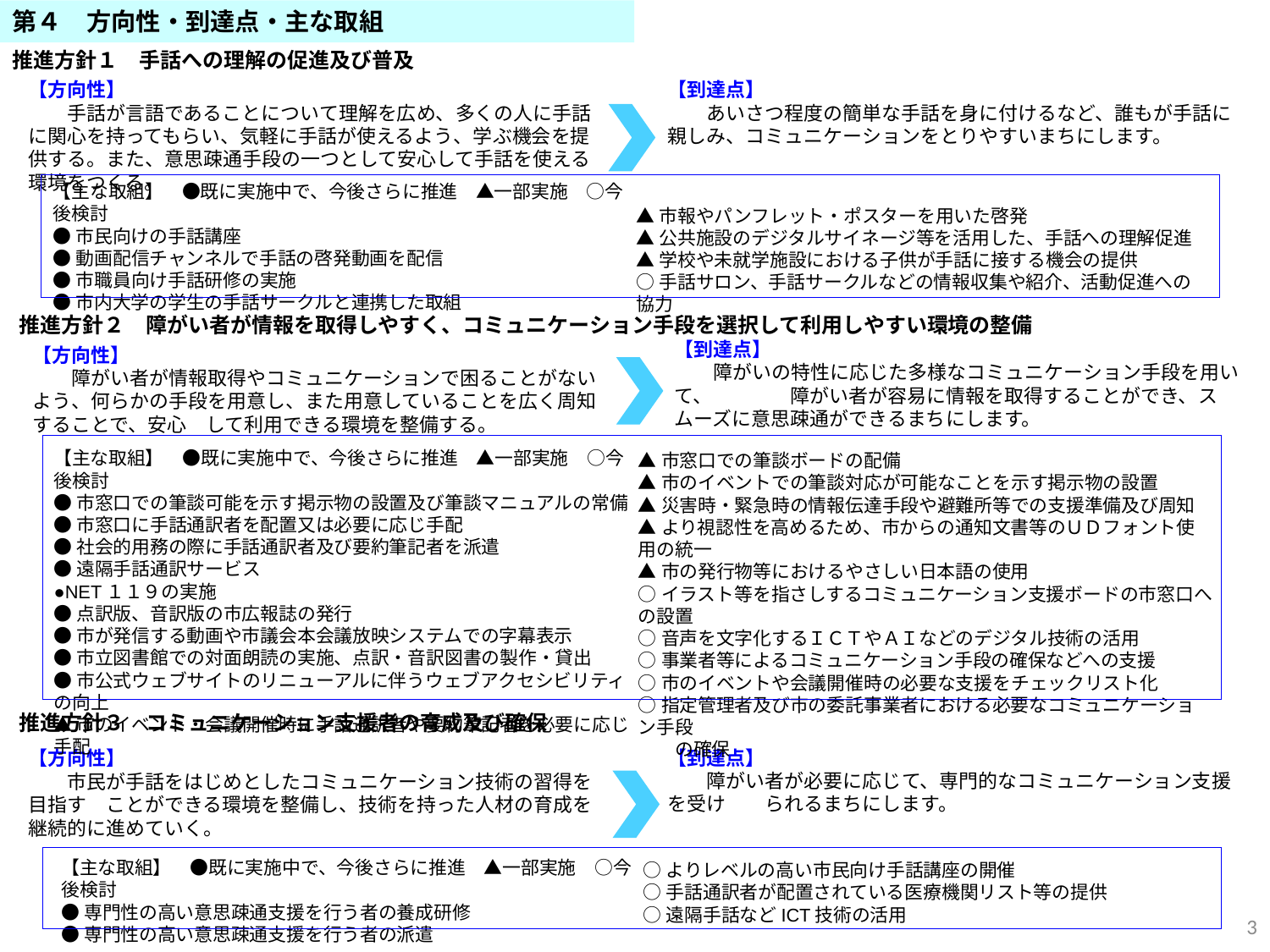

第４　方向性・到達点・主な取組
推進方針１　手話への理解の促進及び普及
【方向性】
　　手話が言語であることについて理解を広め、多くの人に手話に関心を持ってもらい、気軽に手話が使えるよう、学ぶ機会を提供する。また、意思疎通手段の一つとして安心して手話を使える環境をつくる。
【到達点】
　　あいさつ程度の簡単な手話を身に付けるなど、誰もが手話に親しみ、コミュニケーションをとりやすいまちにします。

【主な取組】　●既に実施中で、今後さらに推進　▲一部実施　○今後検討
●市民向けの手話講座
●動画配信チャンネルで手話の啓発動画を配信
●市職員向け手話研修の実施
●市内大学の学生の手話サークルと連携した取組

▲市報やパンフレット・ポスターを用いた啓発
▲公共施設のデジタルサイネージ等を活用した、手話への理解促進
▲学校や未就学施設における子供が手話に接する機会の提供
○手話サロン、手話サークルなどの情報収集や紹介、活動促進への協力
推進方針２　障がい者が情報を取得しやすく、コミュニケーション手段を選択して利用しやすい環境の整備
【到達点】
　　障がいの特性に応じた多様なコミュニケーション手段を用いて、　　　　障がい者が容易に情報を取得することができ、スムーズに意思疎通ができるまちにします。
【方向性】
　　障がい者が情報取得やコミュニケーションで困ることがないよう、何らかの手段を用意し、また用意していることを広く周知することで、安心　して利用できる環境を整備する。

【主な取組】　●既に実施中で、今後さらに推進　▲一部実施　○今後検討
●市窓口での筆談可能を示す掲示物の設置及び筆談マニュアルの常備
●市窓口に手話通訳者を配置又は必要に応じ手配
●社会的用務の際に手話通訳者及び要約筆記者を派遣
●遠隔手話通訳サービス
●NET１１９の実施
●点訳版、音訳版の市広報誌の発行
●市が発信する動画や市議会本会議放映システムでの字幕表示
●市立図書館での対面朗読の実施、点訳・音訳図書の製作・貸出
●市公式ウェブサイトのリニューアルに伴うウェブアクセシビリティの向上
▲市のイベント・会議開催時に手話通訳者や要約筆記者を必要に応じ手配

▲市窓口での筆談ボードの配備
▲市のイベントでの筆談対応が可能なことを示す掲示物の設置
▲災害時・緊急時の情報伝達手段や避難所等での支援準備及び周知
▲より視認性を高めるため、市からの通知文書等のＵＤフォント使用の統一
▲市の発行物等におけるやさしい日本語の使用
○イラスト等を指さしするコミュニケーション支援ボードの市窓口への設置
○音声を文字化するＩＣＴやＡＩなどのデジタル技術の活用
○事業者等によるコミュニケーション手段の確保などへの支援
○市のイベントや会議開催時の必要な支援をチェックリスト化
○指定管理者及び市の委託事業者における必要なコミュニケーション手段
　　の確保
推進方針３　コミュニケーション支援者の育成及び確保
【到達点】
　　障がい者が必要に応じて、専門的なコミュニケーション支援を受け　　られるまちにします。
【方向性】
　　市民が手話をはじめとしたコミュニケーション技術の習得を目指す　ことができる環境を整備し、技術を持った人材の育成を継続的に進めていく。

【主な取組】　●既に実施中で、今後さらに推進　▲一部実施　○今後検討
●専門性の高い意思疎通支援を行う者の養成研修
●専門性の高い意思疎通支援を行う者の派遣
○よりレベルの高い市民向け手話講座の開催
○手話通訳者が配置されている医療機関リスト等の提供
○遠隔手話などICT技術の活用

3